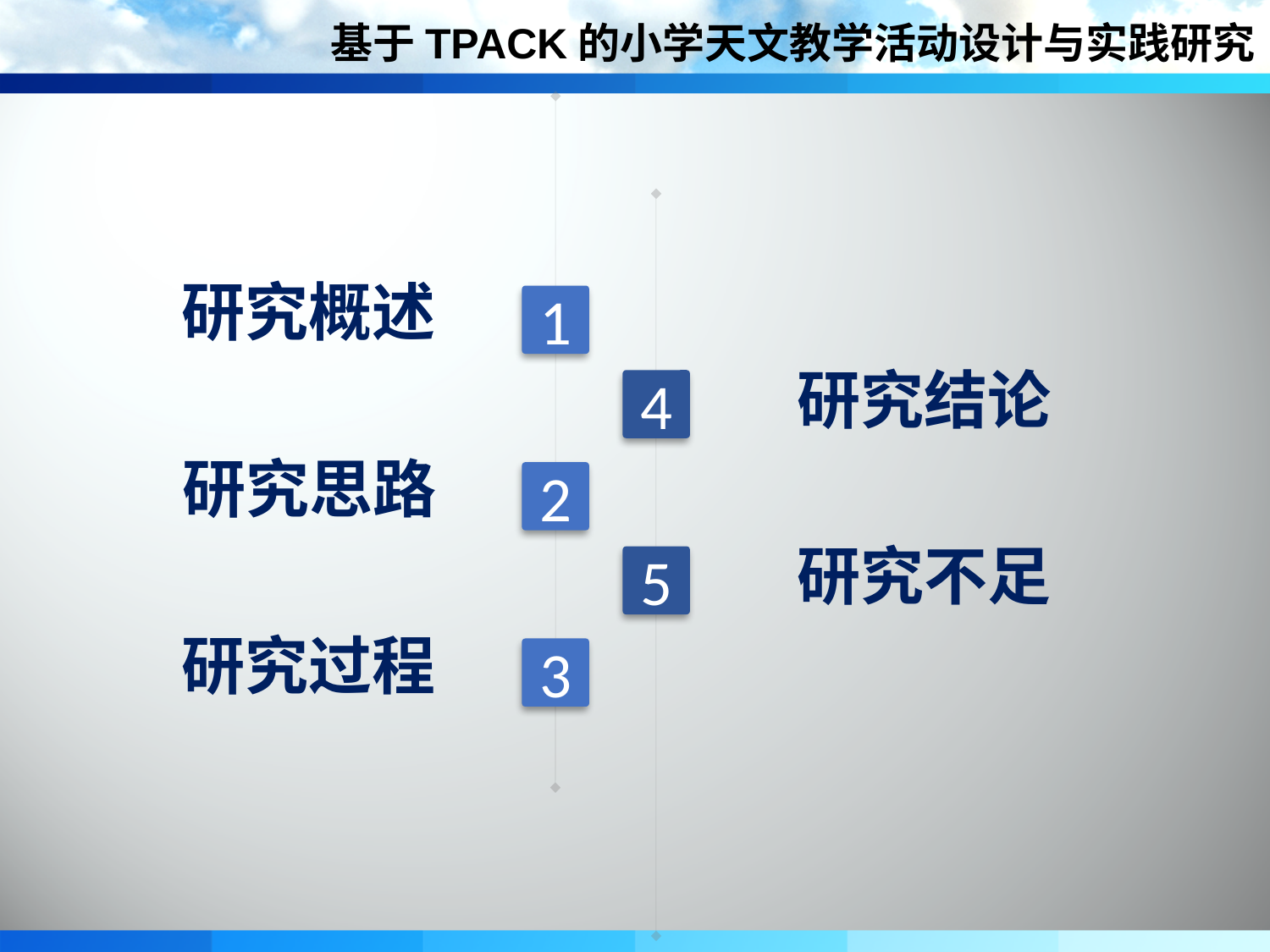

基于TPACK的小学天文教学活动设计与实践研究
研究概述
1
研究结论
4
研究思路
2
研究不足
5
研究过程
3